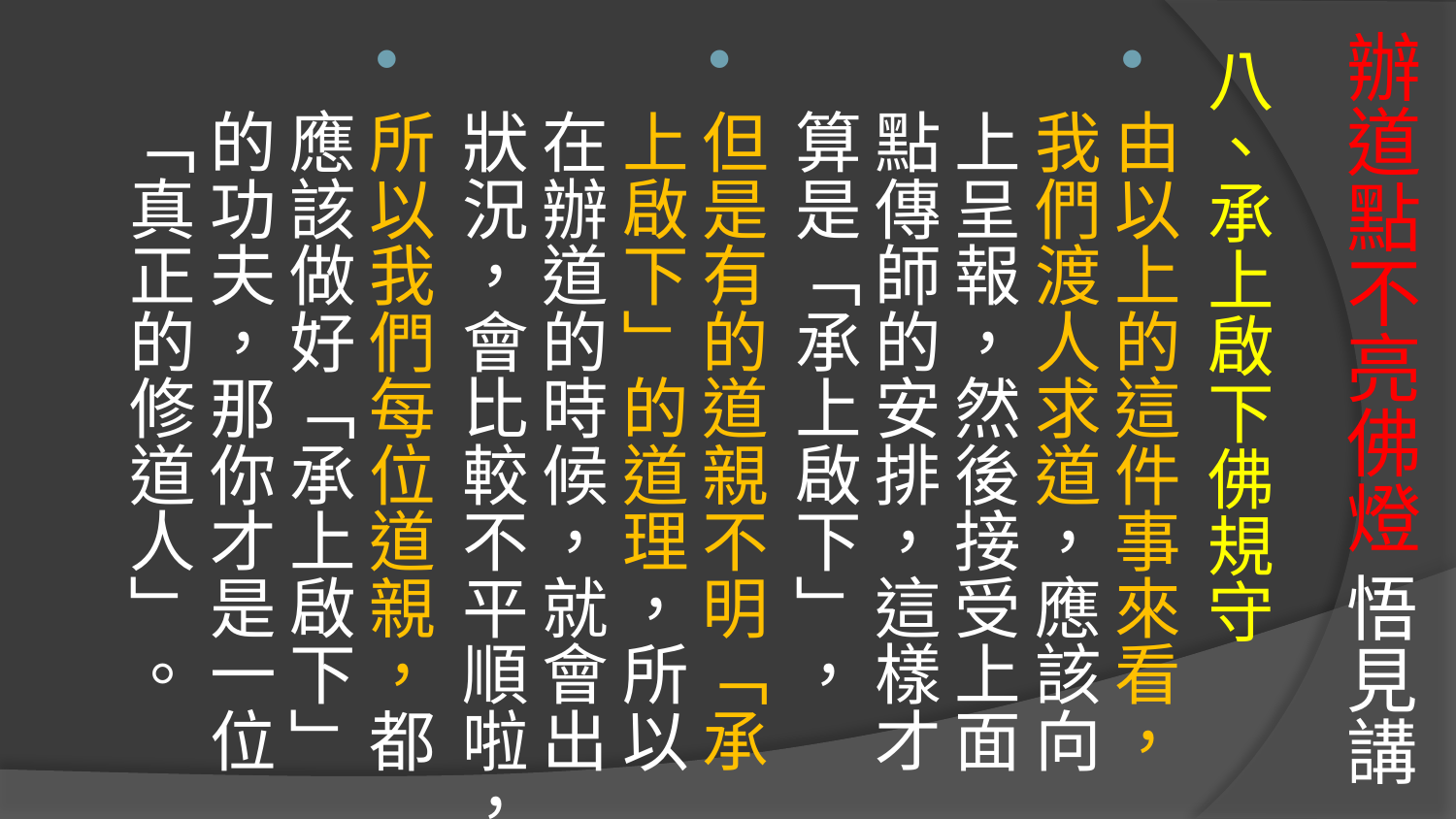

# 辦道點不亮佛燈 悟見講
八、承上啟下佛規守
由以上的這件事來看，我們渡人求道，應該向上呈報，然後接受上面點傳師的安排，這樣才算是「承上啟下」，
但是有的道親不明「承上啟下」的道理，所以在辦道的時候，就會出狀況，會比較不平順啦，
所以我們每位道親，都應該做好「承上啟下」的功夫，那你才是一位「真正的修道人」。